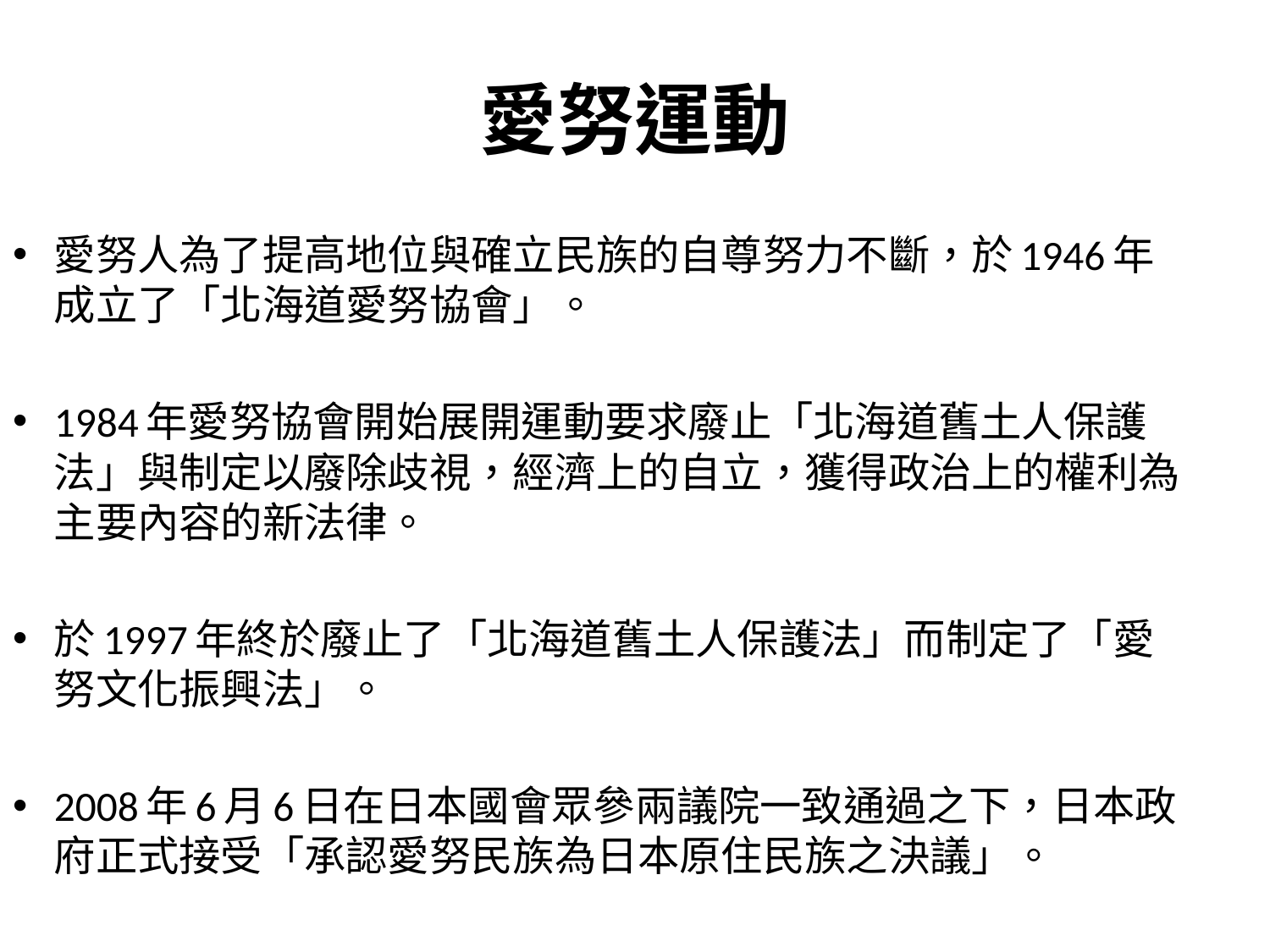

# 愛努運動
愛努人為了提高地位與確立民族的自尊努力不斷，於1946年成立了「北海道愛努協會」。

1984年愛努協會開始展開運動要求廢止「北海道舊土人保護法」與制定以廢除歧視，經濟上的自立，獲得政治上的權利為主要內容的新法律。

於1997年終於廢止了「北海道舊土人保護法」而制定了「愛努文化振興法」。

2008年6月6日在日本國會眾參兩議院一致通過之下，日本政府正式接受「承認愛努民族為日本原住民族之決議」。